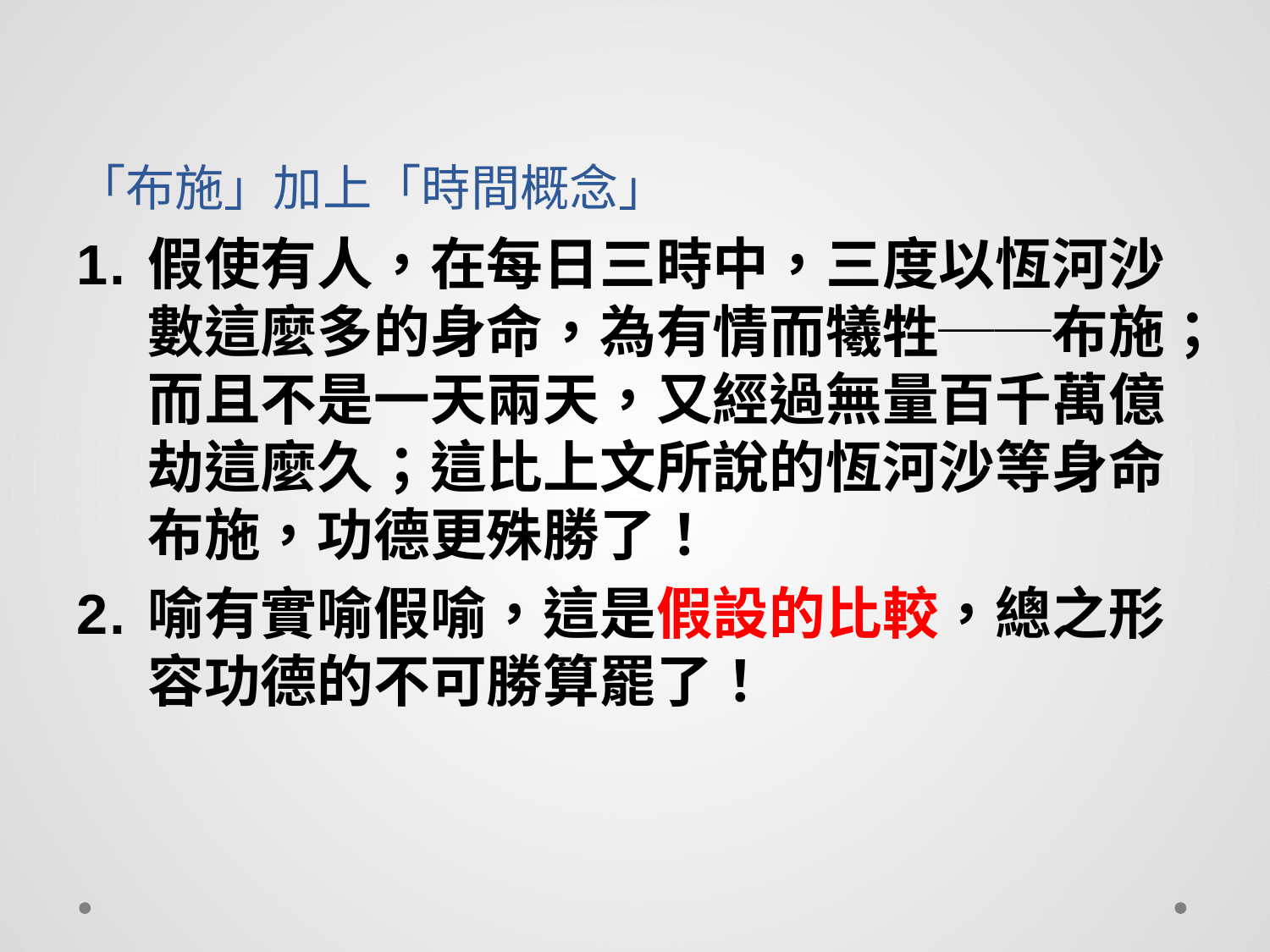

# 「布施」加上「時間概念」
假使有人，在每日三時中，三度以恆河沙數這麼多的身命，為有情而犧牲──布施；而且不是一天兩天，又經過無量百千萬億劫這麼久；這比上文所說的恆河沙等身命布施，功德更殊勝了！
喻有實喻假喻，這是假設的比較，總之形容功德的不可勝算罷了！